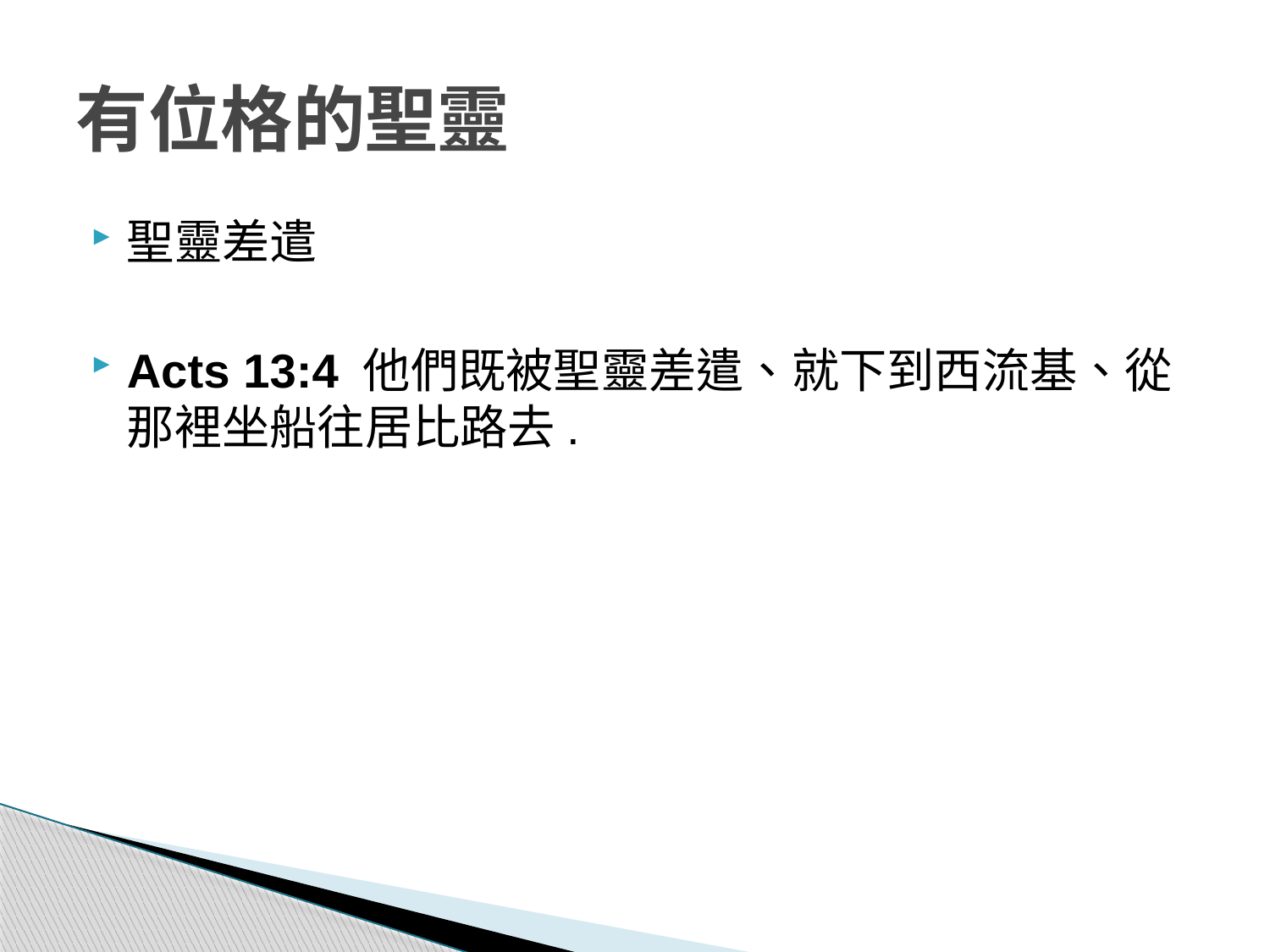

# 有位格的聖靈
聖靈差遣

Acts 13:4 他們既被聖靈差遣、就下到西流基、從那裡坐船往居比路去.